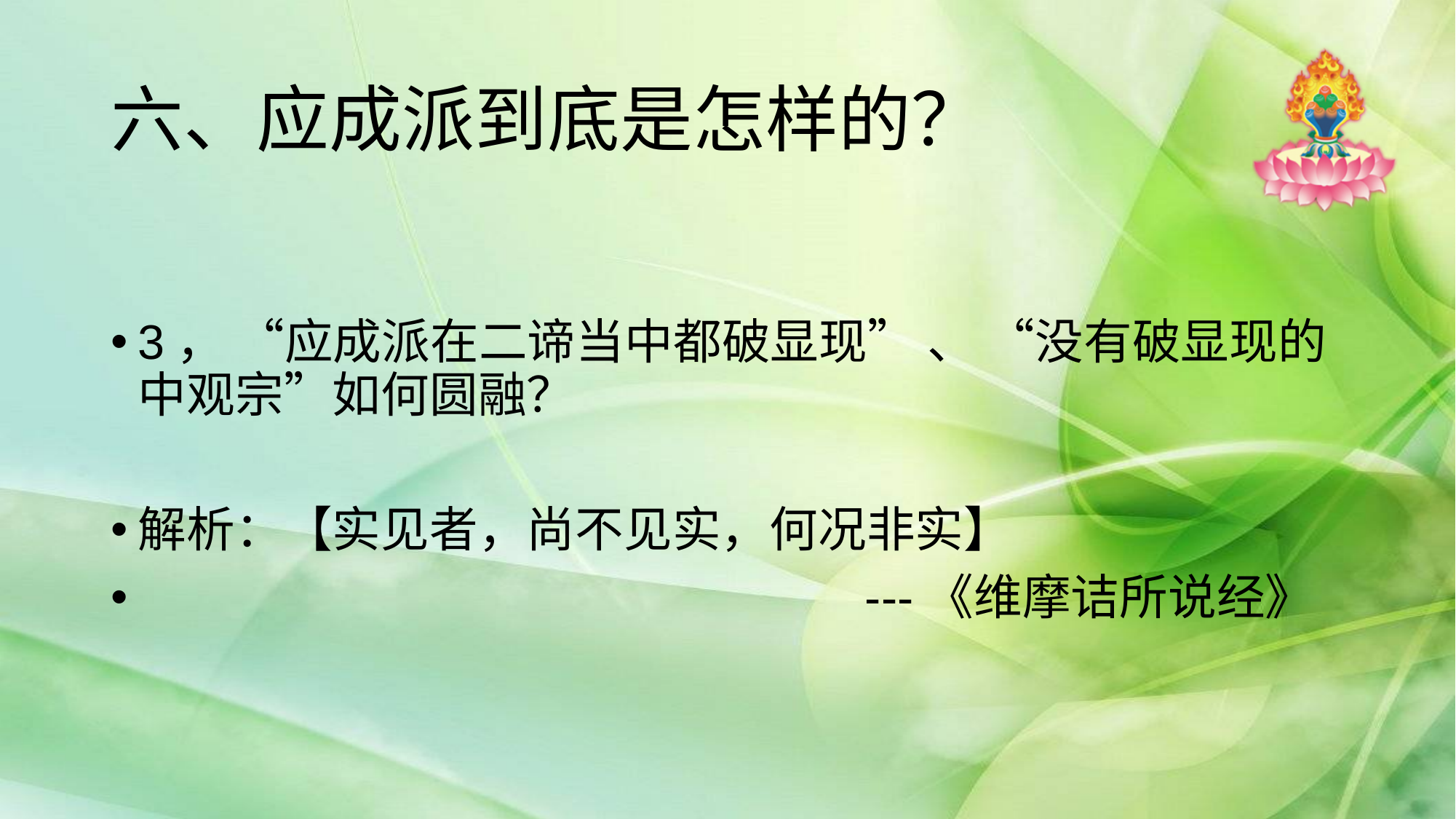

# 六、应成派到底是怎样的？

3， “应成派在二谛当中都破显现” 、 “没有破显现的中观宗”如何圆融？

解析：【实见者，尚不见实，何况非实】
                                                      ---《维摩诘所说经》